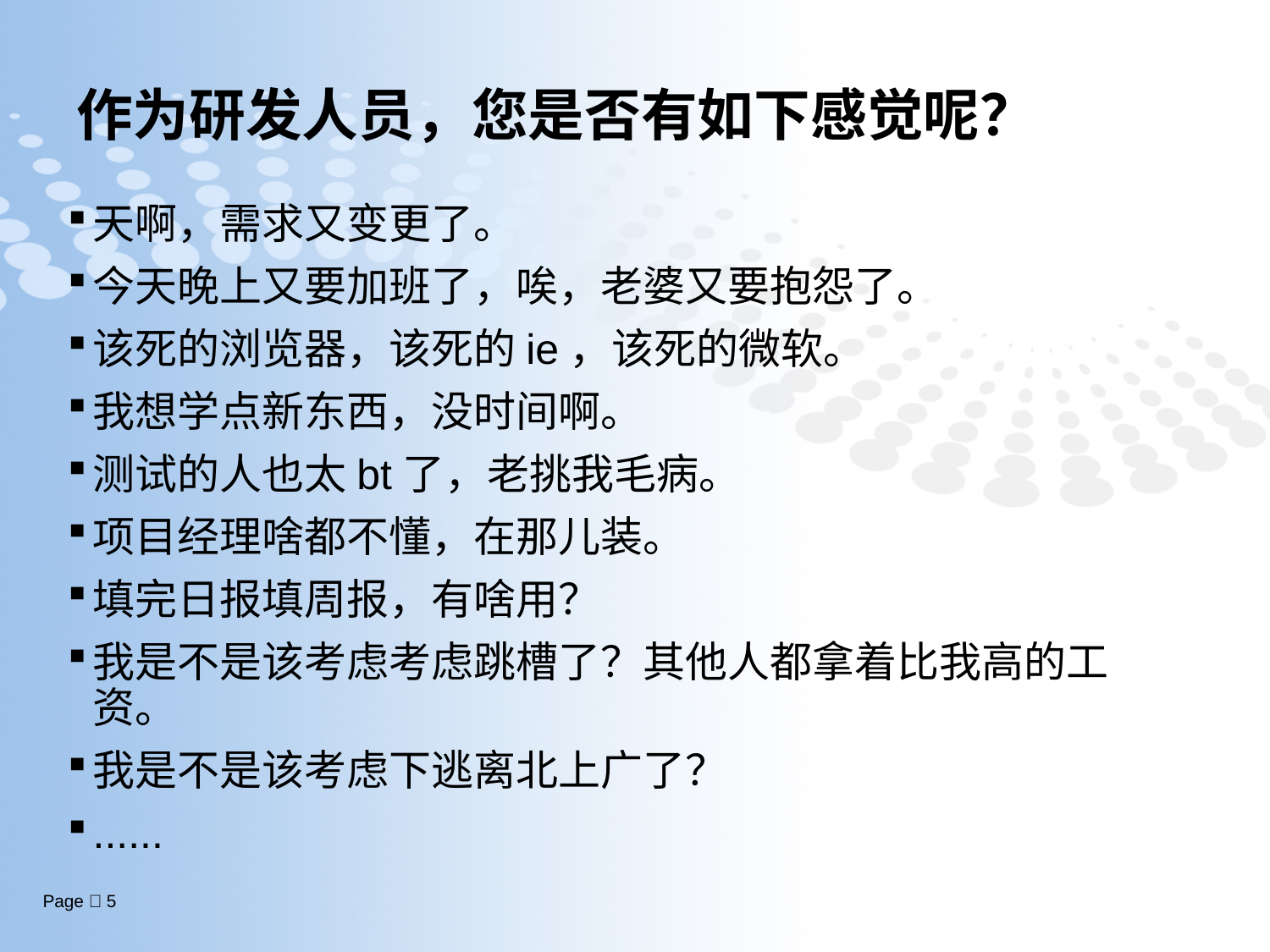

# 作为研发人员，您是否有如下感觉呢？
天啊，需求又变更了。
今天晚上又要加班了，唉，老婆又要抱怨了。
该死的浏览器，该死的ie，该死的微软。
我想学点新东西，没时间啊。
测试的人也太bt了，老挑我毛病。
项目经理啥都不懂，在那儿装。
填完日报填周报，有啥用？
我是不是该考虑考虑跳槽了？其他人都拿着比我高的工资。
我是不是该考虑下逃离北上广了？
......